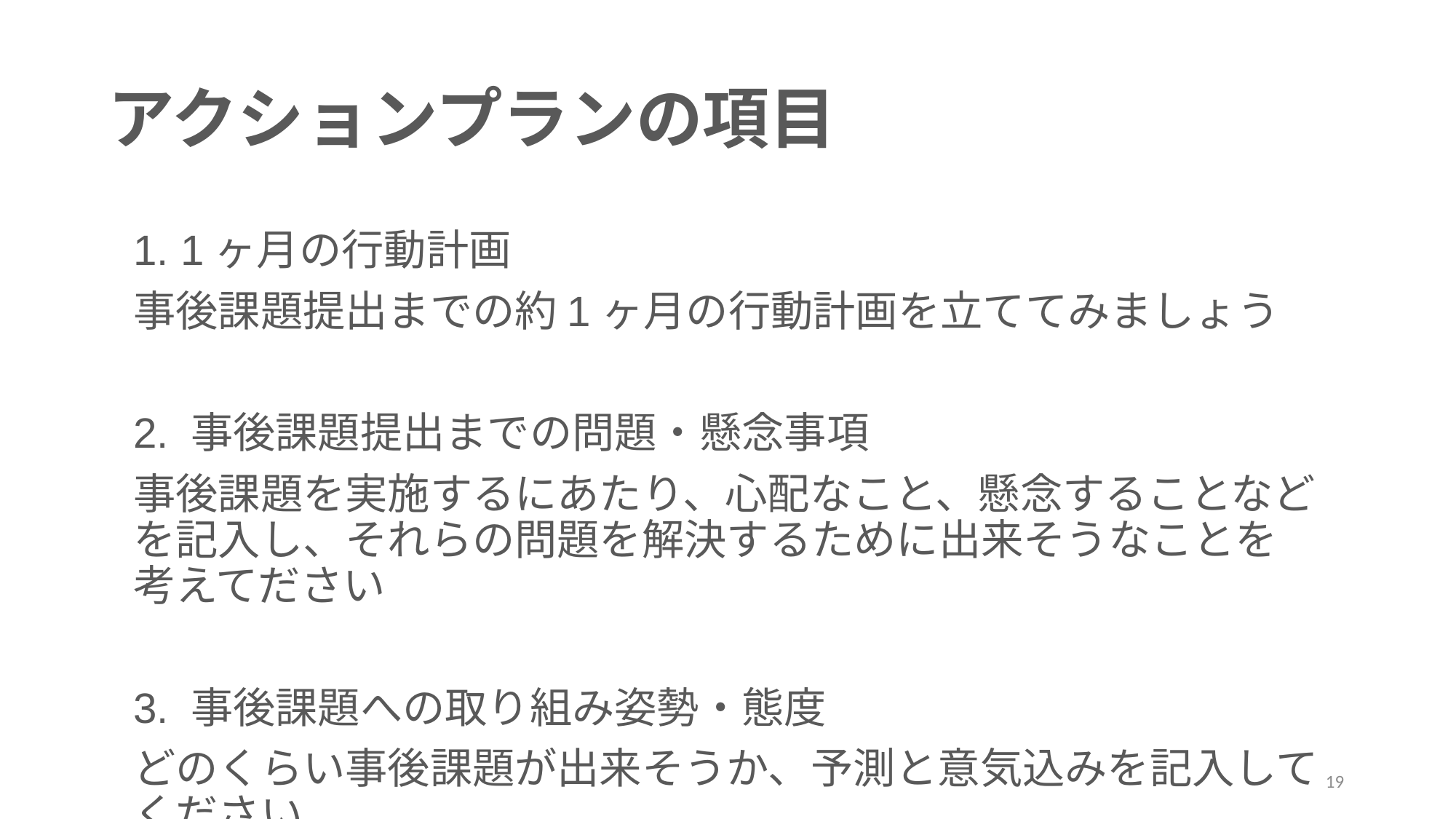

# アクションプランの項目
1. 1ヶ月の行動計画
事後課題提出までの約1ヶ月の行動計画を立ててみましょう

2. 事後課題提出までの問題・懸念事項
事後課題を実施するにあたり、心配なこと、懸念することなどを記入し、それらの問題を解決するために出来そうなことを考えてださい

3. 事後課題への取り組み姿勢・態度
どのくらい事後課題が出来そうか、予測と意気込みを記入してください

19